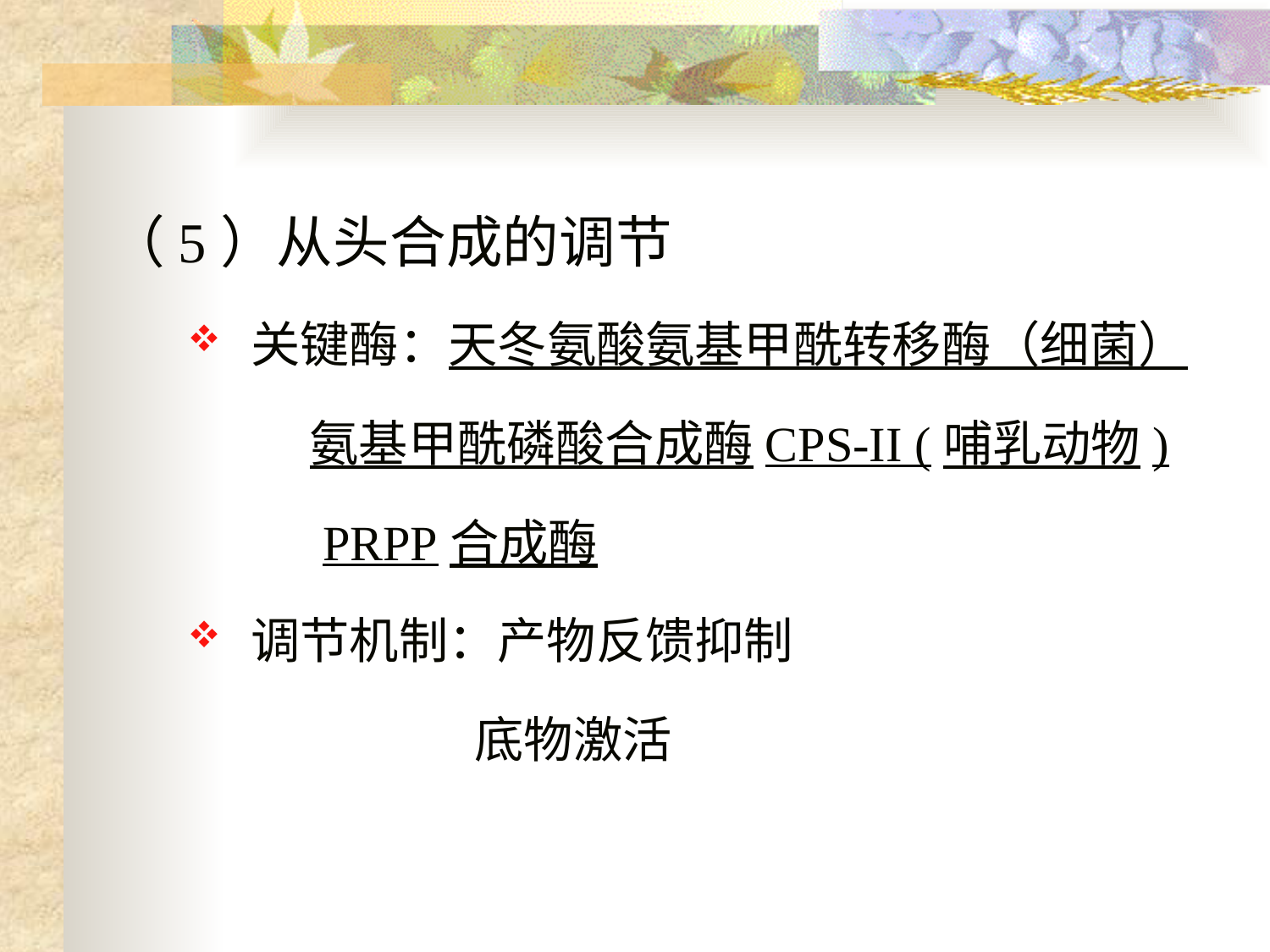

（5）从头合成的调节
关键酶：天冬氨酸氨基甲酰转移酶（细菌）
          氨基甲酰磷酸合成酶CPS-II (哺乳动物)
           PRPP合成酶
调节机制：产物反馈抑制
                         底物激活